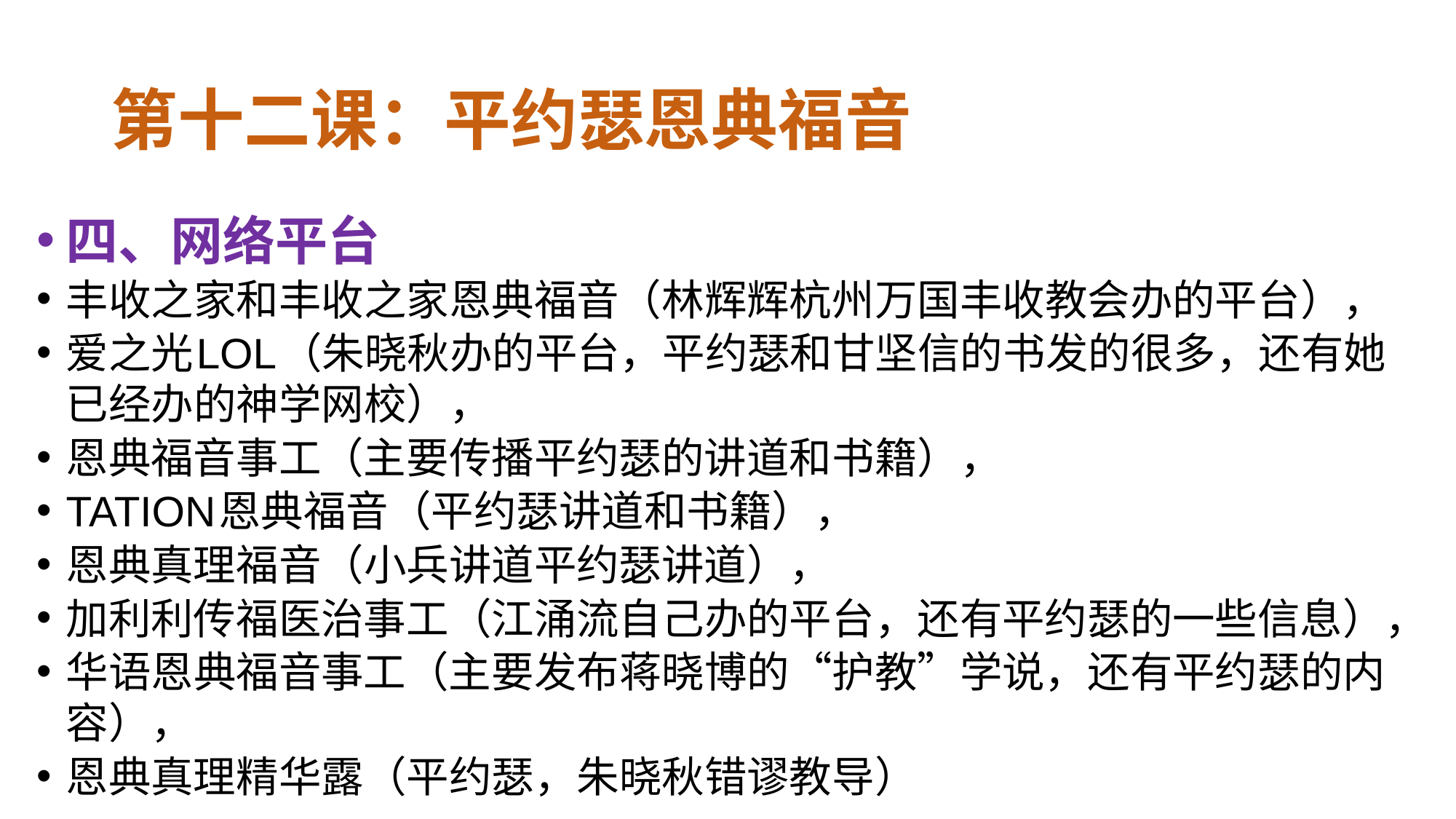

# 第十二课：平约瑟恩典福音
四、网络平台
丰收之家和丰收之家恩典福音（林辉辉杭州万国丰收教会办的平台），
爱之光LOL（朱晓秋办的平台，平约瑟和甘坚信的书发的很多，还有她已经办的神学网校），
恩典福音事工（主要传播平约瑟的讲道和书籍），
TATION恩典福音（平约瑟讲道和书籍），
恩典真理福音（小兵讲道平约瑟讲道），
加利利传福医治事工（江涌流自己办的平台，还有平约瑟的一些信息），
华语恩典福音事工（主要发布蒋晓博的“护教”学说，还有平约瑟的内容），
恩典真理精华露（平约瑟，朱晓秋错谬教导）